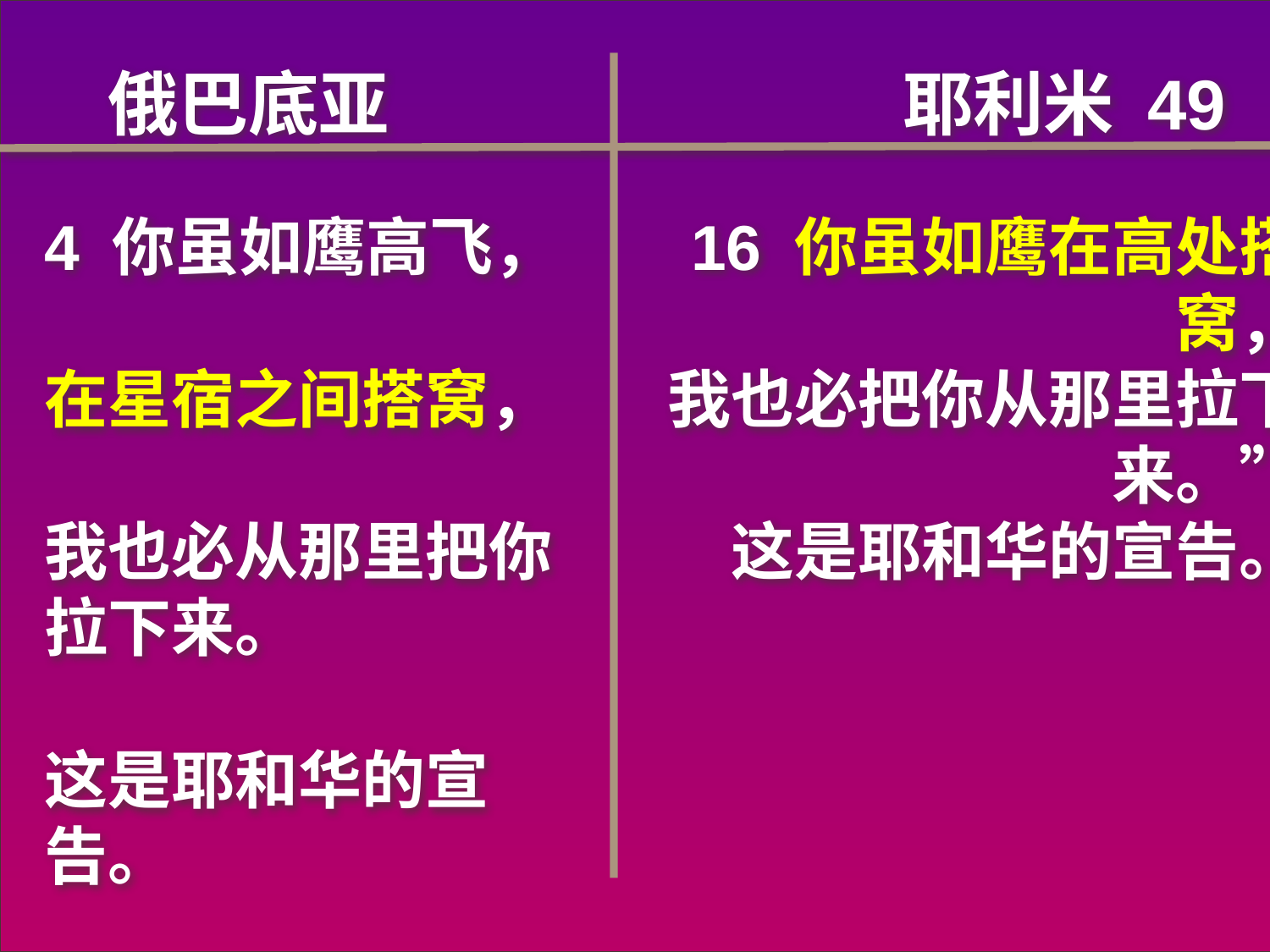

俄巴底亚

耶利米 49

4 你虽如鹰高飞，

在星宿之间搭窝，

我也必从那里把你拉下来。

这是耶和华的宣告。
16 你虽如鹰在高处搭窝，
我也必把你从那里拉下来。”
这是耶和华的宣告。